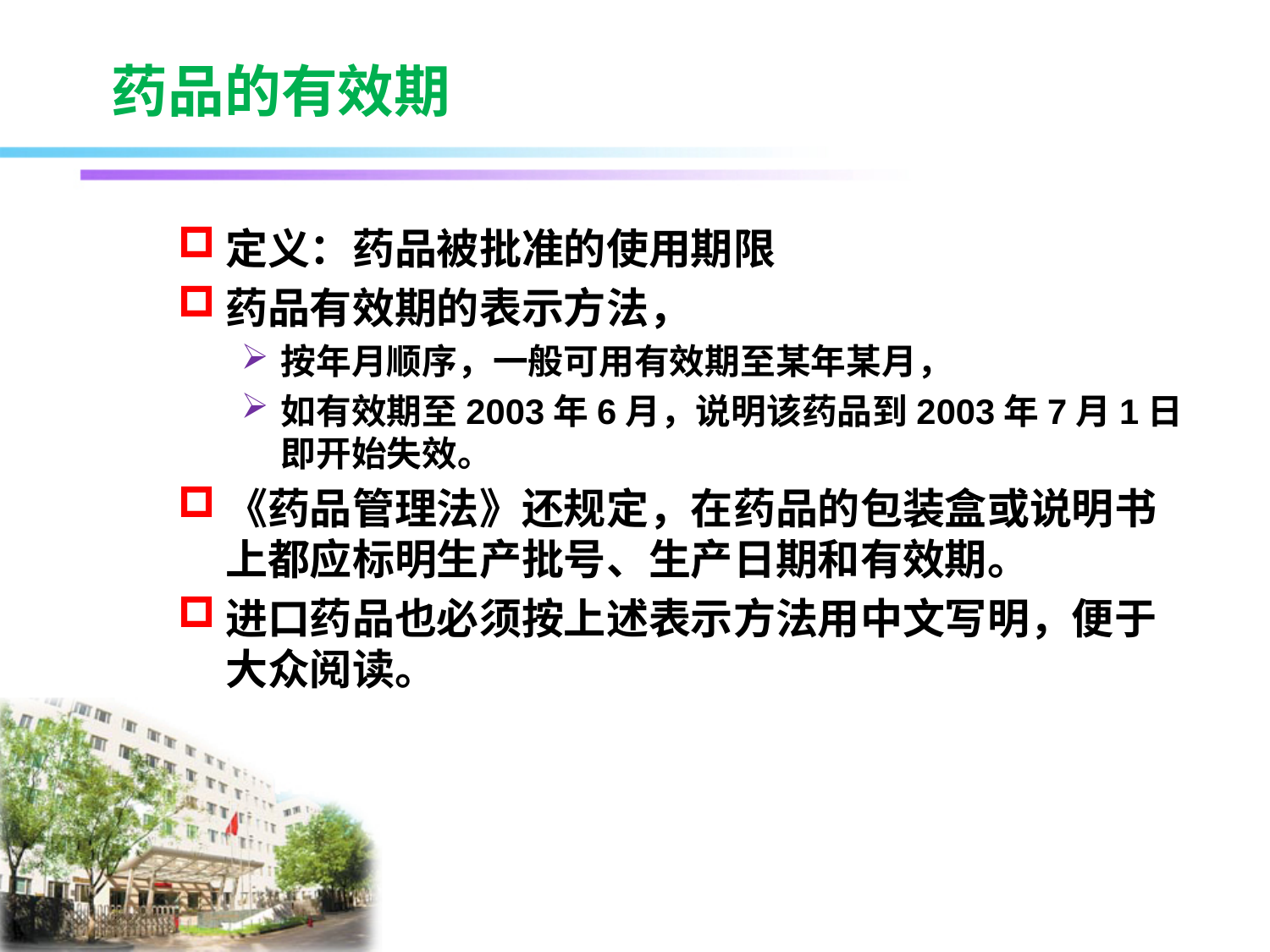

药品的有效期
定义：药品被批准的使用期限
药品有效期的表示方法，
按年月顺序，一般可用有效期至某年某月，
如有效期至2003年6月，说明该药品到2003年7月1日即开始失效。
《药品管理法》还规定，在药品的包装盒或说明书上都应标明生产批号、生产日期和有效期。
进口药品也必须按上述表示方法用中文写明，便于大众阅读。